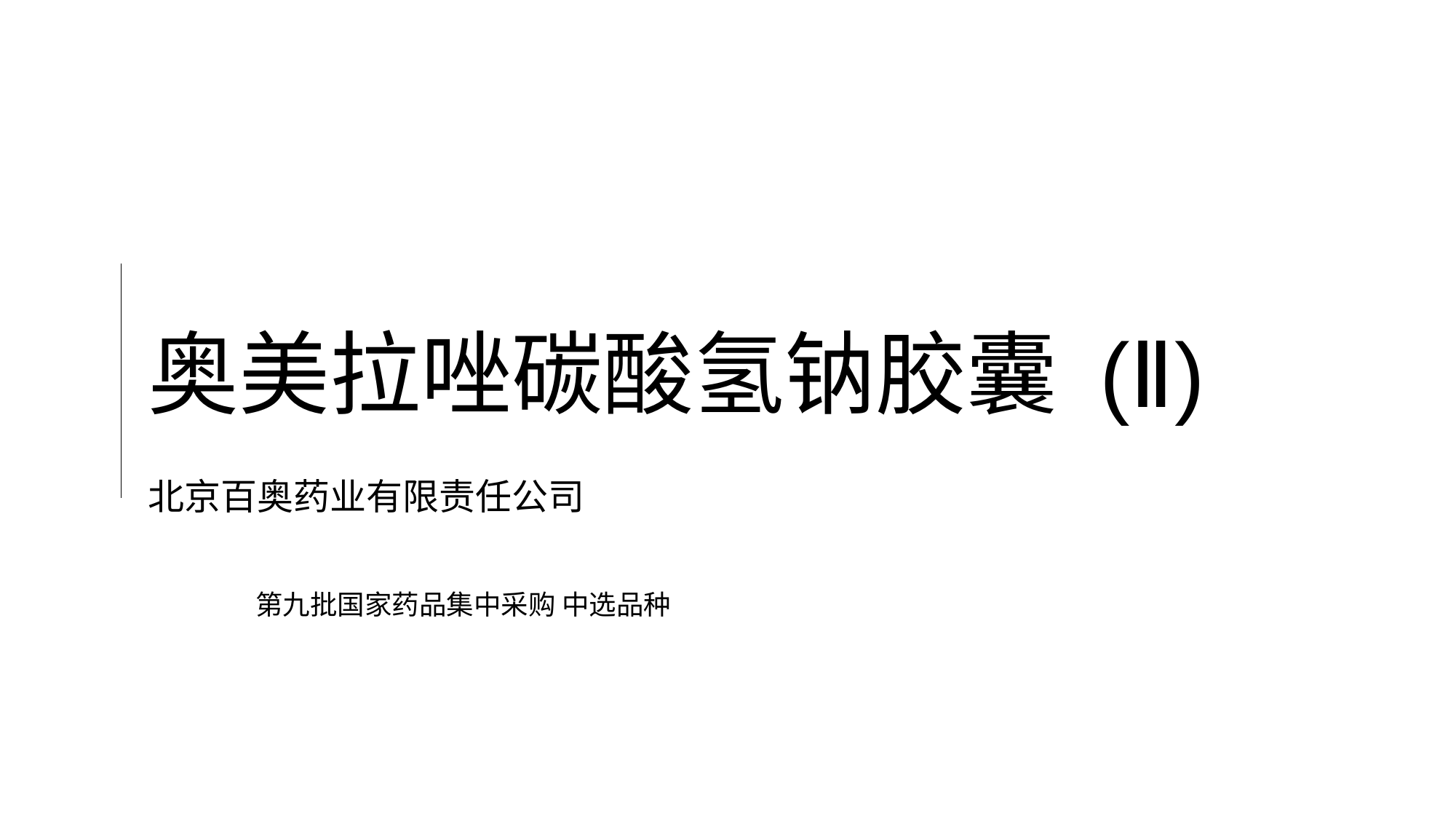

# 奥美拉唑碳酸氢钠胶囊 (Ⅱ)
北京百奥药业有限责任公司
第九批国家药品集中采购 中选品种